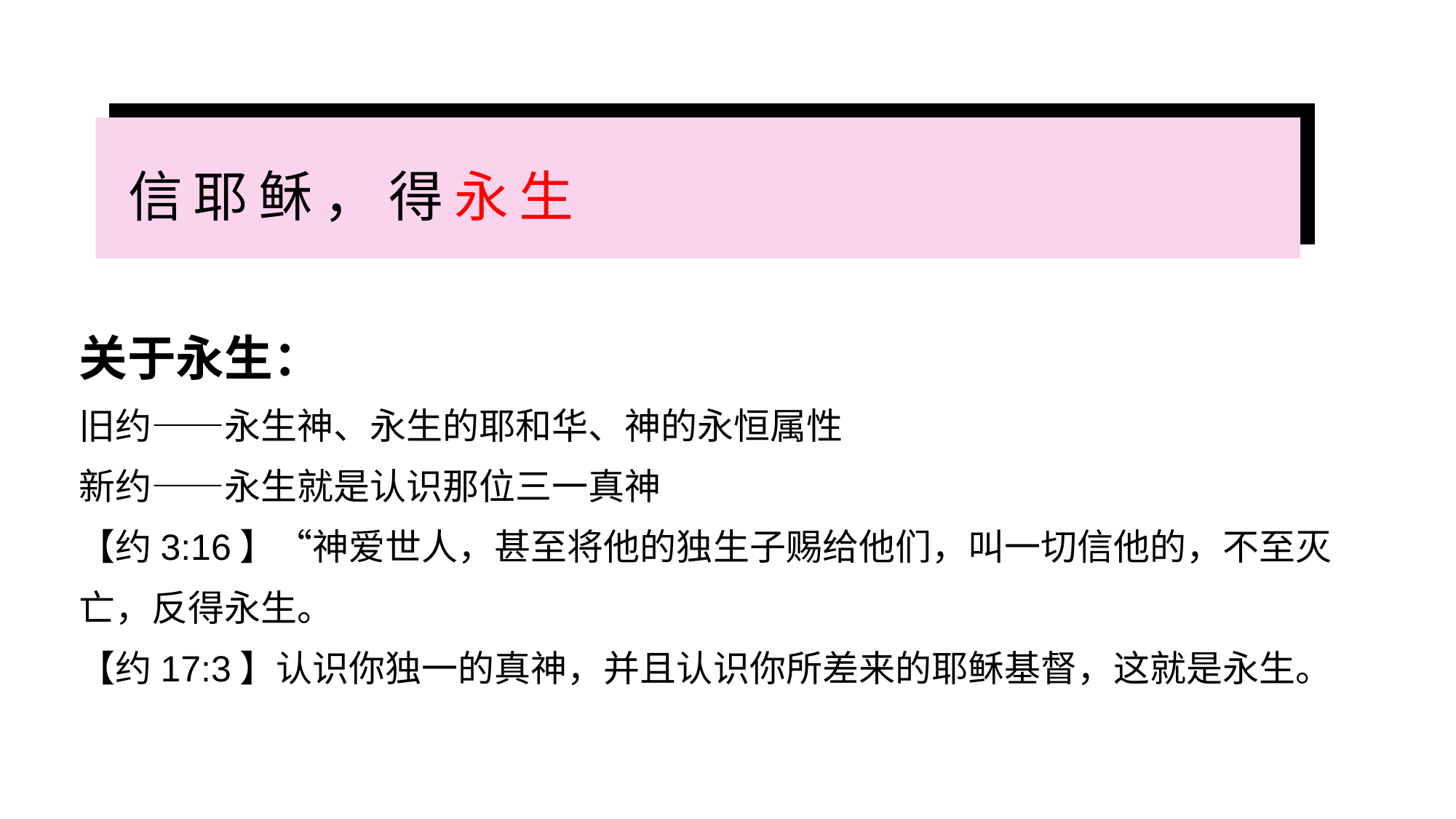

# 信耶稣，得永生
关于永生：
旧约——永生神、永生的耶和华、神的永恒属性
新约——永生就是认识那位三一真神
【约3:16】“神爱世人，甚至将他的独生子赐给他们，叫一切信他的，不至灭亡，反得永生。
【约17:3】认识你独一的真神，并且认识你所差来的耶稣基督，这就是永生。